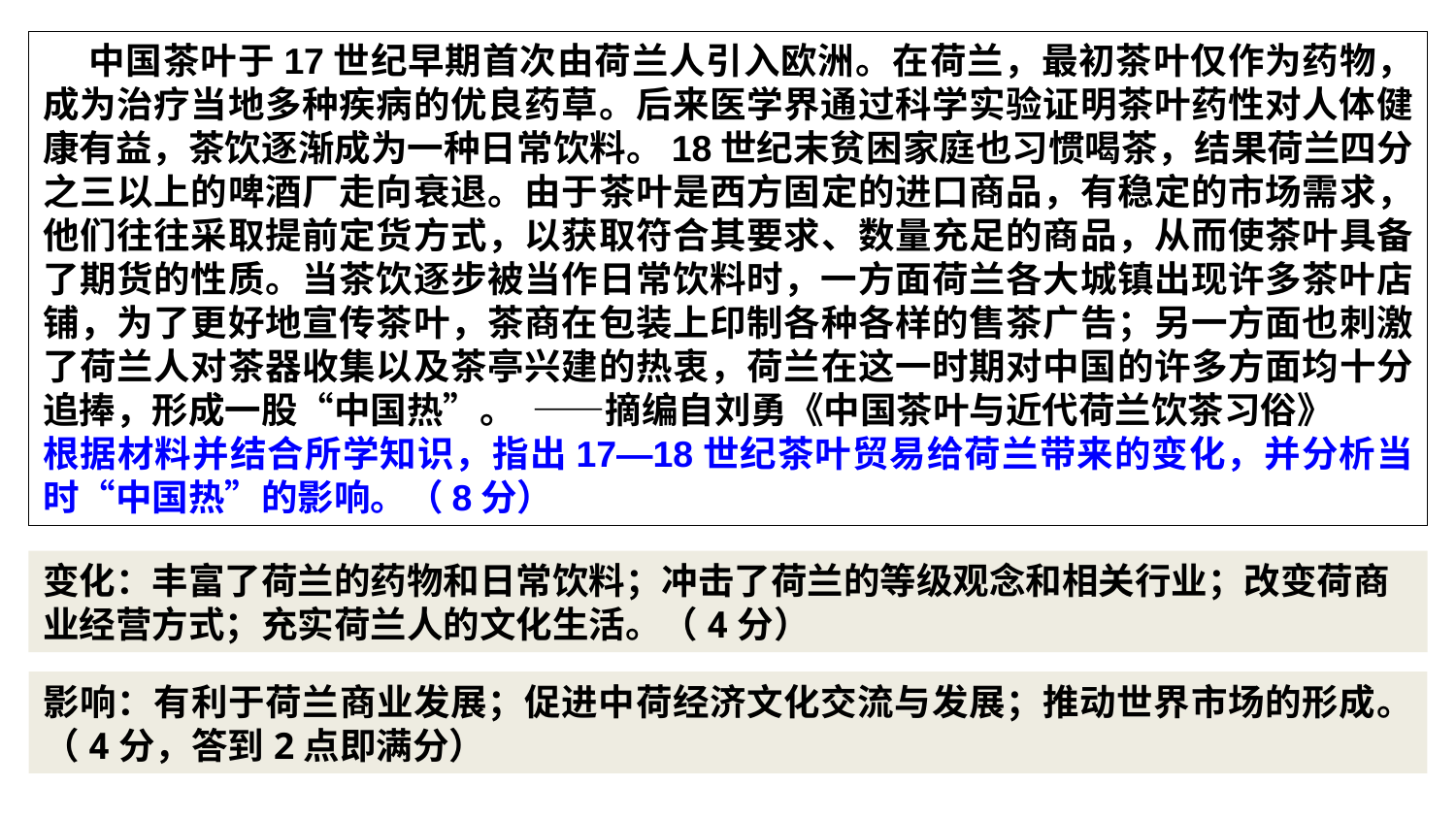

中国茶叶于17世纪早期首次由荷兰人引入欧洲。在荷兰，最初茶叶仅作为药物，成为治疗当地多种疾病的优良药草。后来医学界通过科学实验证明茶叶药性对人体健康有益，茶饮逐渐成为一种日常饮料。18世纪末贫困家庭也习惯喝茶，结果荷兰四分之三以上的啤酒厂走向衰退。由于茶叶是西方固定的进口商品，有稳定的市场需求，他们往往采取提前定货方式，以获取符合其要求、数量充足的商品，从而使茶叶具备了期货的性质。当茶饮逐步被当作日常饮料时，一方面荷兰各大城镇出现许多茶叶店铺，为了更好地宣传茶叶，茶商在包装上印制各种各样的售茶广告；另一方面也刺激了荷兰人对茶器收集以及茶亭兴建的热衷，荷兰在这一时期对中国的许多方面均十分追捧，形成一股“中国热”。  ——摘编自刘勇《中国茶叶与近代荷兰饮茶习俗》
根据材料并结合所学知识，指出17—18世纪茶叶贸易给荷兰带来的变化，并分析当时“中国热”的影响。（8分）
变化：丰富了荷兰的药物和日常饮料；冲击了荷兰的等级观念和相关行业；改变荷商业经营方式；充实荷兰人的文化生活。（4分）
影响：有利于荷兰商业发展；促进中荷经济文化交流与发展；推动世界市场的形成。（4分，答到2点即满分）